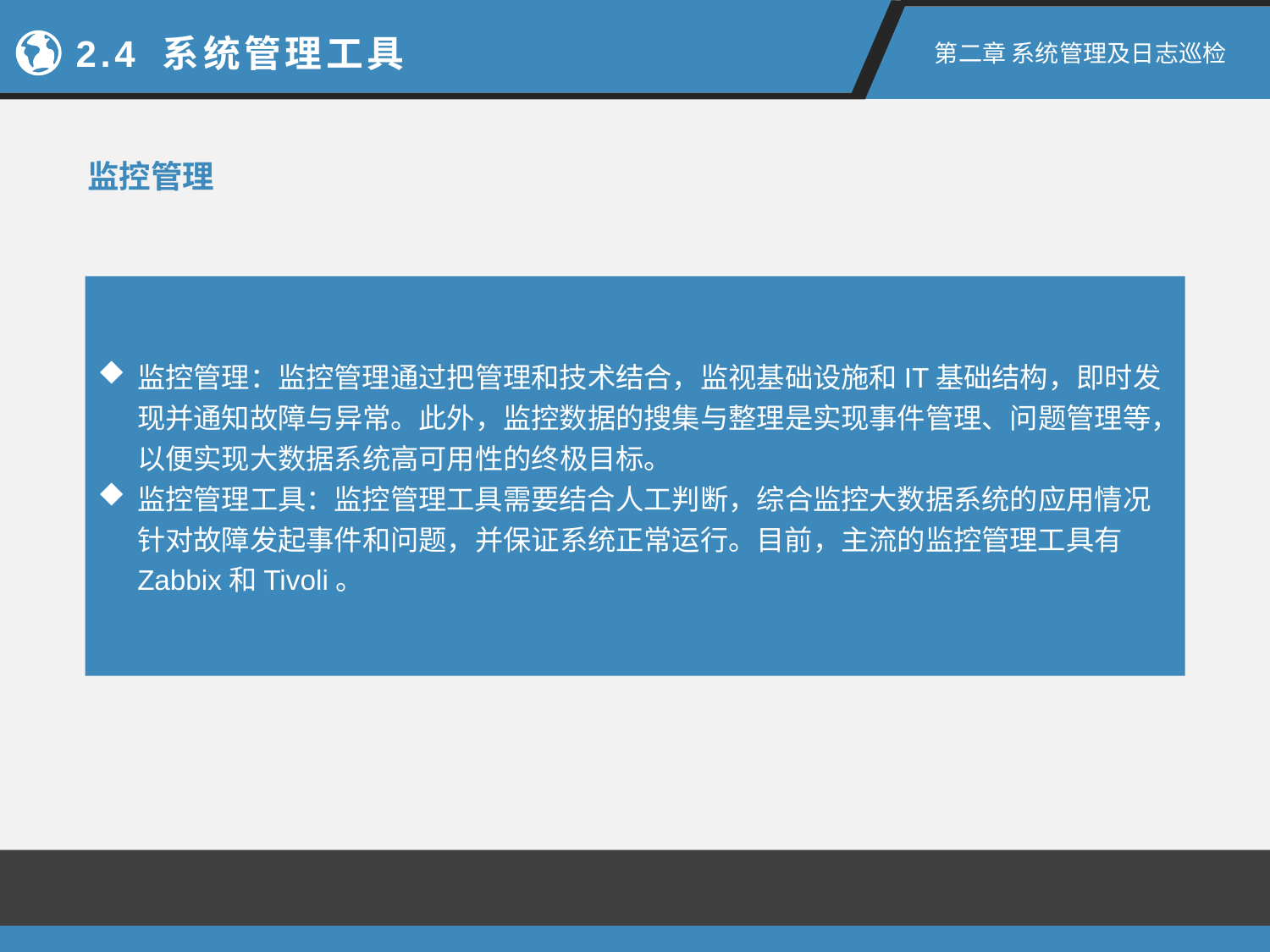

2.4 系统管理工具

第二章 系统管理及日志巡检
监控管理
监控管理：监控管理通过把管理和技术结合，监视基础设施和IT基础结构，即时发现并通知故障与异常。此外，监控数据的搜集与整理是实现事件管理、问题管理等，以便实现大数据系统高可用性的终极目标。
监控管理工具：监控管理工具需要结合人工判断，综合监控大数据系统的应用情况针对故障发起事件和问题，并保证系统正常运行。目前，主流的监控管理工具有Zabbix和Tivoli。